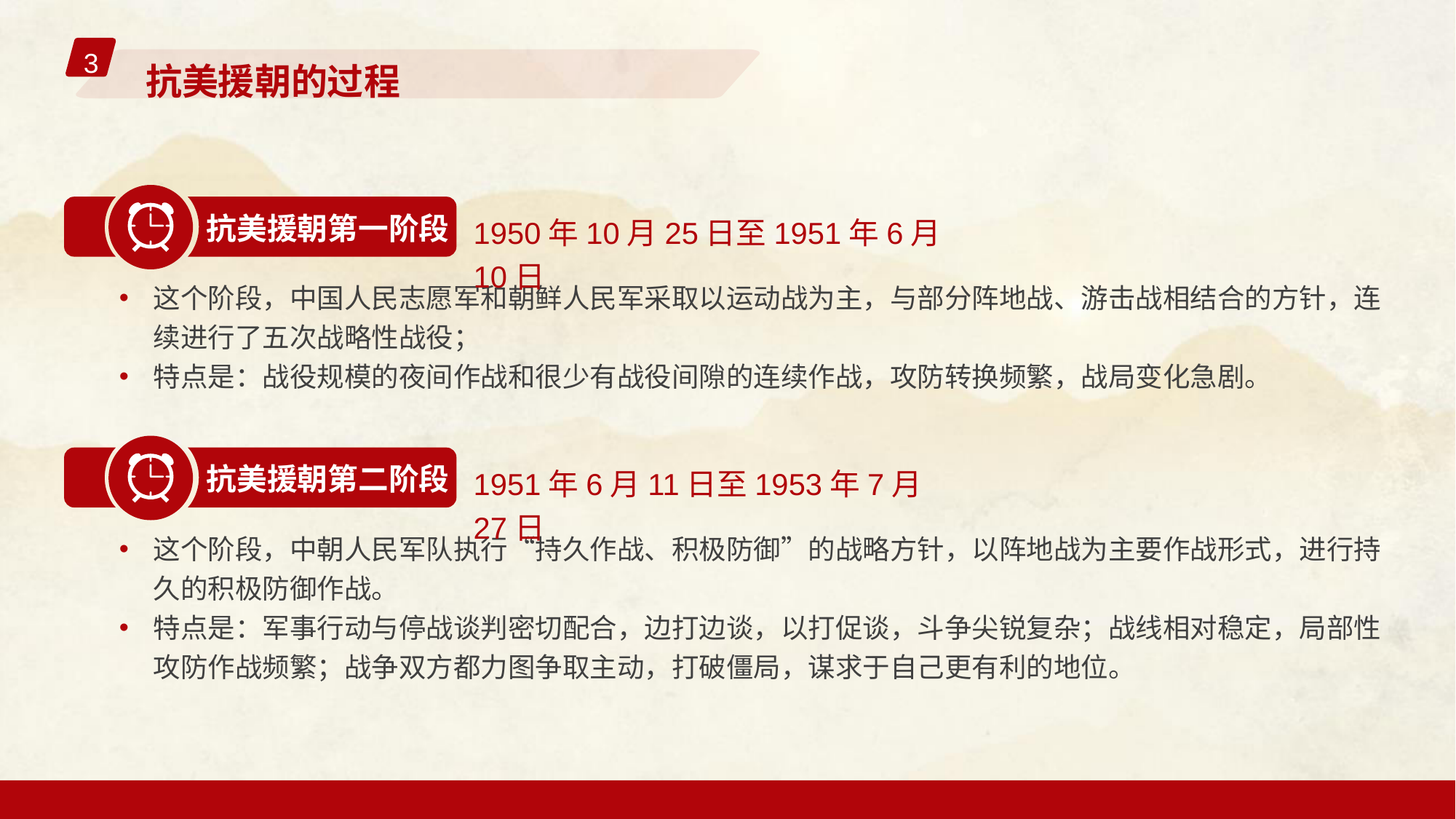

3

抗美援朝的过程

1950年10月25日至1951年6月10日

抗美援朝第一阶段
这个阶段，中国人民志愿军和朝鲜人民军采取以运动战为主，与部分阵地战、游击战相结合的方针，连续进行了五次战略性战役；
特点是：战役规模的夜间作战和很少有战役间隙的连续作战，攻防转换频繁，战局变化急剧。

1951年6月11日至1953年7月27日

抗美援朝第二阶段
这个阶段，中朝人民军队执行“持久作战、积极防御”的战略方针，以阵地战为主要作战形式，进行持久的积极防御作战。
特点是：军事行动与停战谈判密切配合，边打边谈，以打促谈，斗争尖锐复杂；战线相对稳定，局部性攻防作战频繁；战争双方都力图争取主动，打破僵局，谋求于自己更有利的地位。